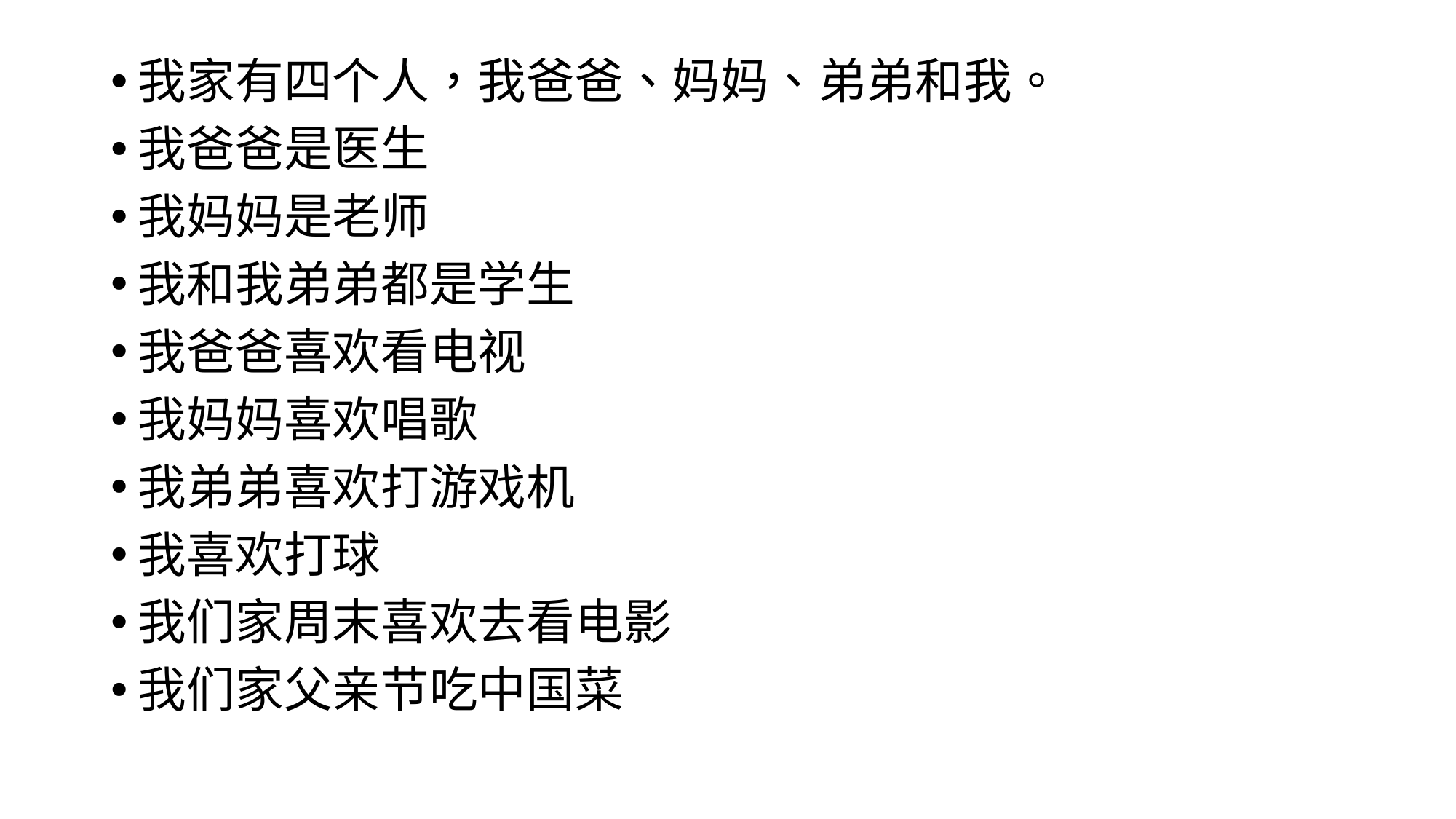

我家有四个人，我爸爸、妈妈、弟弟和我。
我爸爸是医生
我妈妈是老师
我和我弟弟都是学生
我爸爸喜欢看电视
我妈妈喜欢唱歌
我弟弟喜欢打游戏机
我喜欢打球
我们家周末喜欢去看电影
我们家父亲节吃中国菜